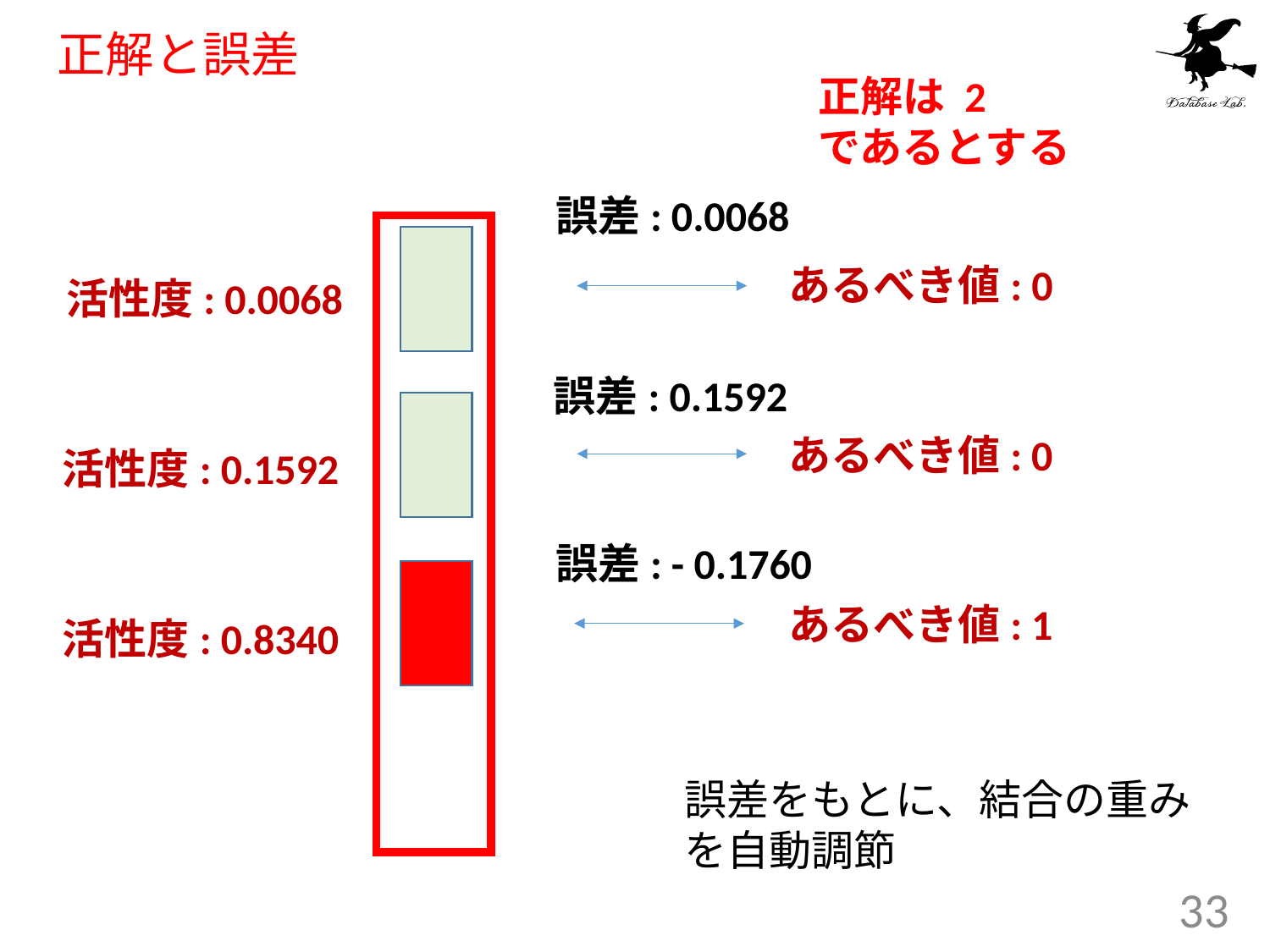

# 正解と誤差
正解は 2
であるとする

誤差: 0.0068

あるべき値: 0
活性度: 0.0068
誤差: 0.1592
あるべき値: 0
活性度: 0.1592
誤差: - 0.1760
あるべき値: 1
活性度: 0.8340
誤差をもとに、結合の重みを自動調節
33